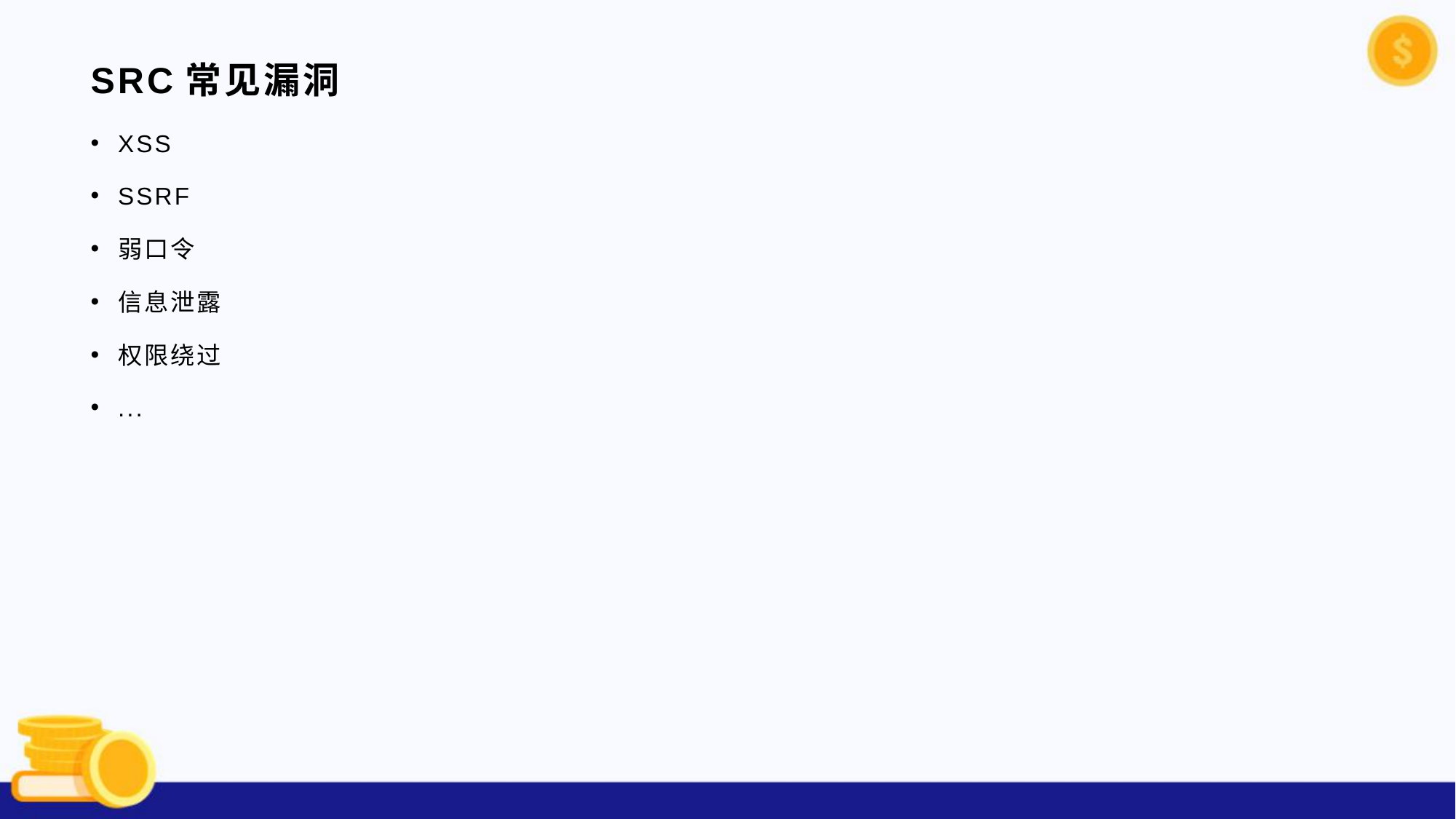

# SRC常见漏洞
XSS
SSRF
弱口令
信息泄露
权限绕过
...